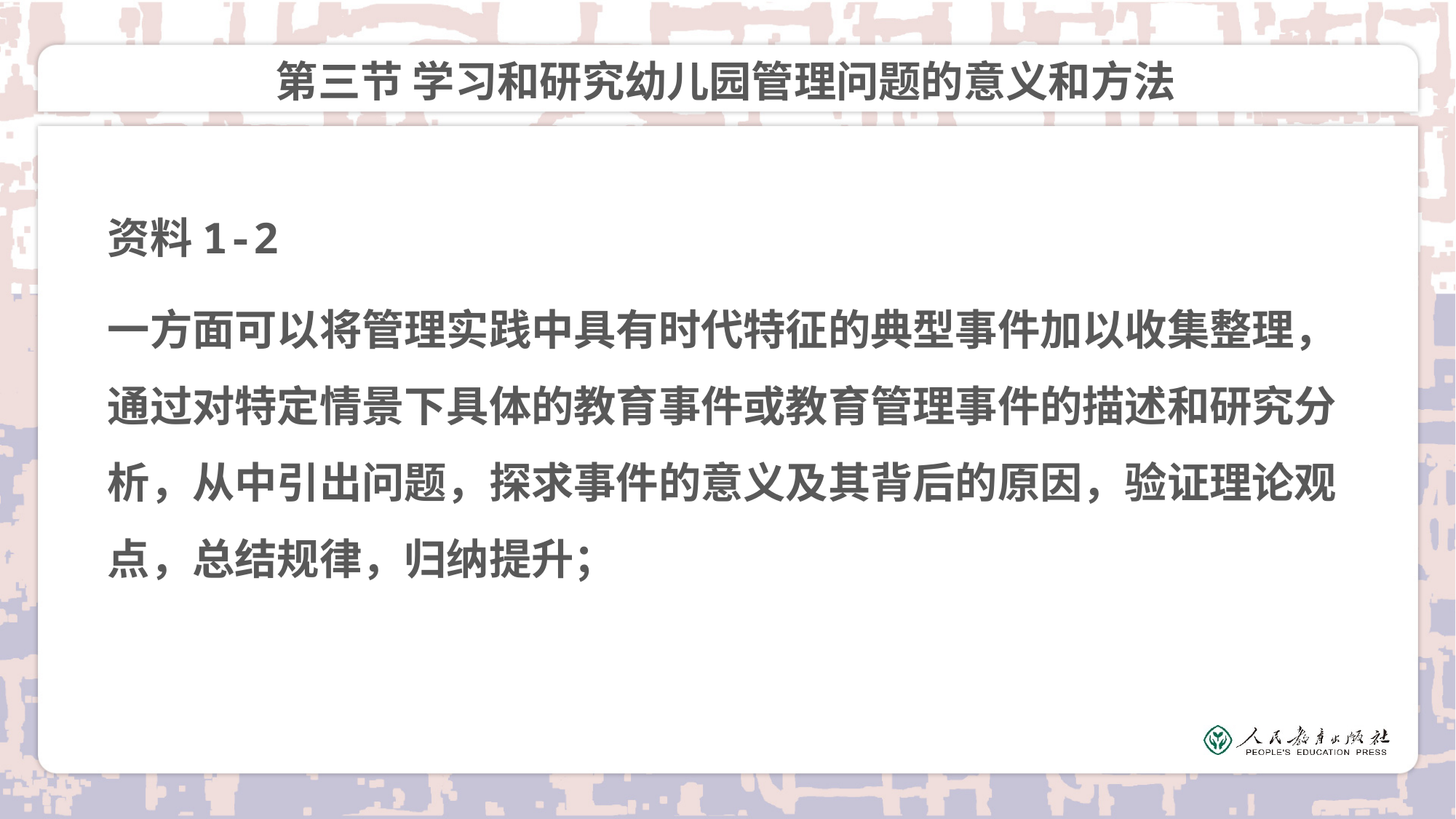

# 第三节 学习和研究幼儿园管理问题的意义和方法
资料1-2
一方面可以将管理实践中具有时代特征的典型事件加以收集整理，通过对特定情景下具体的教育事件或教育管理事件的描述和研究分析，从中引出问题，探求事件的意义及其背后的原因，验证理论观点，总结规律，归纳提升；